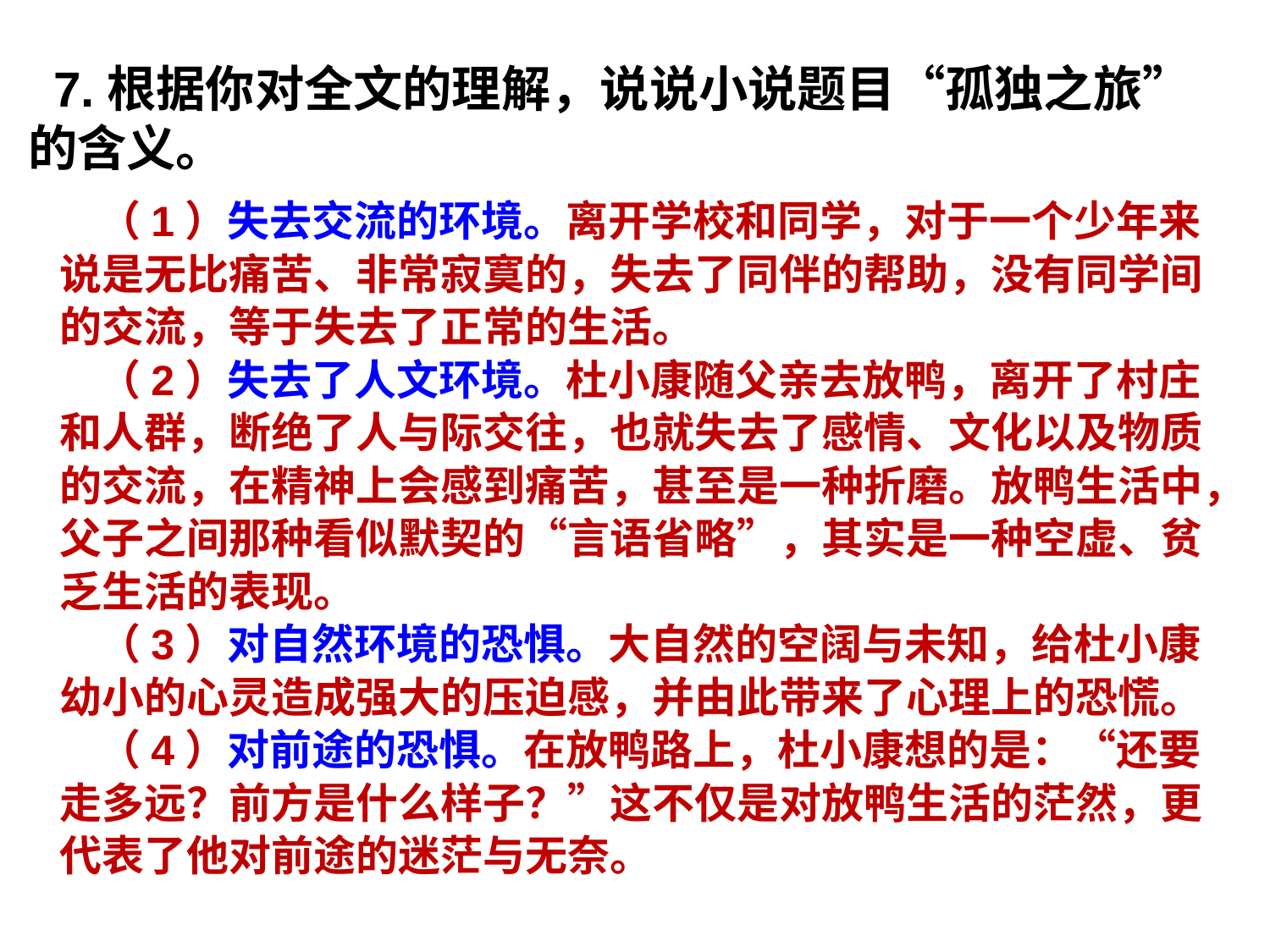

7.根据你对全文的理解，说说小说题目“孤独之旅”的含义。
   （1）失去交流的环境。离开学校和同学，对于一个少年来说是无比痛苦、非常寂寞的，失去了同伴的帮助，没有同学间的交流，等于失去了正常的生活。
   （2）失去了人文环境。杜小康随父亲去放鸭，离开了村庄和人群，断绝了人与际交往，也就失去了感情、文化以及物质的交流，在精神上会感到痛苦，甚至是一种折磨。放鸭生活中，父子之间那种看似默契的“言语省略”，其实是一种空虚、贫乏生活的表现。
   （3）对自然环境的恐惧。大自然的空阔与未知，给杜小康幼小的心灵造成强大的压迫感，并由此带来了心理上的恐慌。
   （4）对前途的恐惧。在放鸭路上，杜小康想的是：“还要走多远？前方是什么样子？”这不仅是对放鸭生活的茫然，更代表了他对前途的迷茫与无奈。